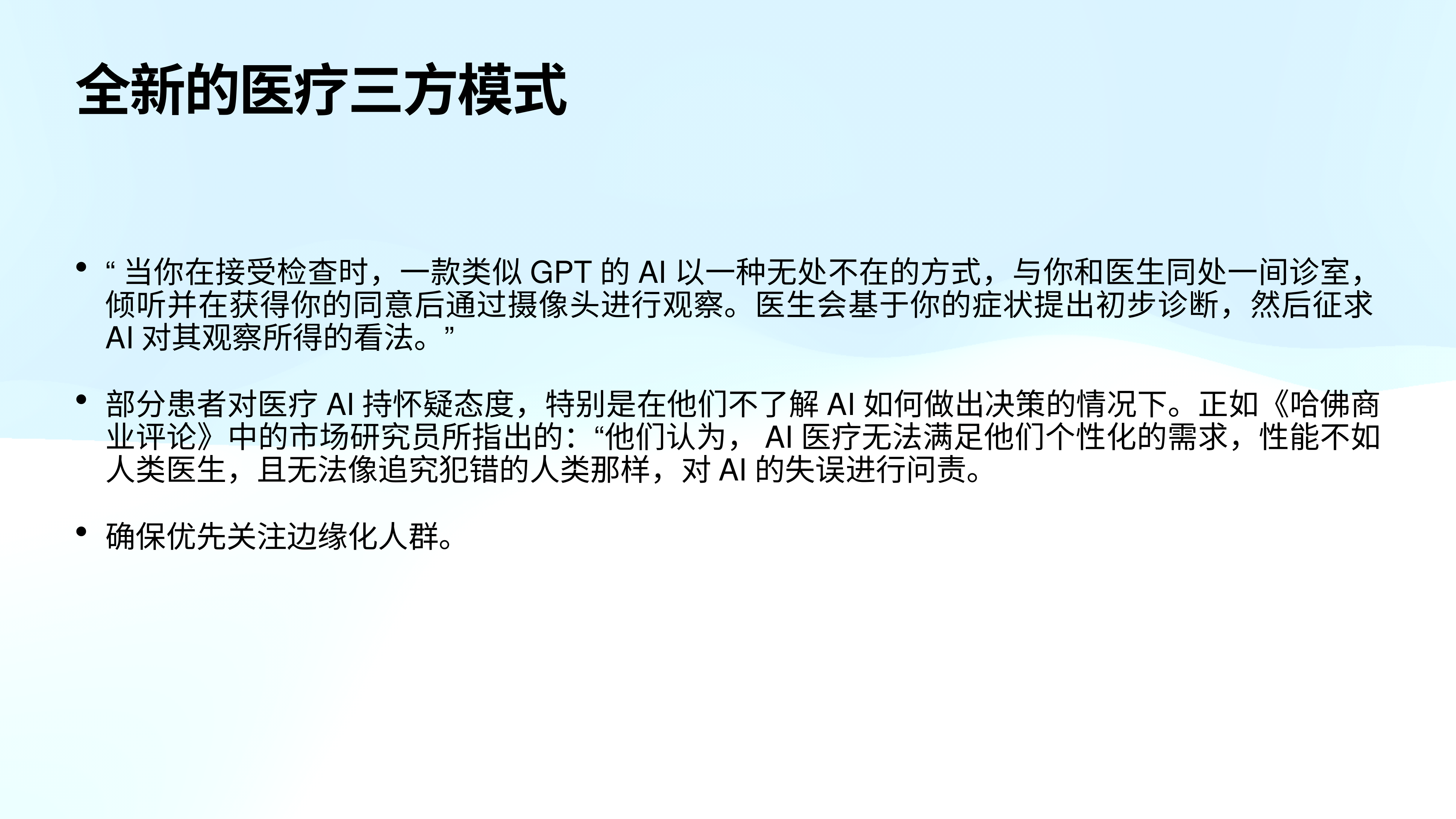

# 全新的医疗三方模式

“当你在接受检查时，一款类似GPT的AI以一种无处不在的方式，与你和医生同处一间诊室，倾听并在获得你的同意后通过摄像头进行观察。医生会基于你的症状提出初步诊断，然后征求AI对其观察所得的看法。”
部分患者对医疗AI持怀疑态度，特别是在他们不了解AI如何做出决策的情况下。正如《哈佛商业评论》中的市场研究员所指出的：“他们认为，AI医疗无法满足他们个性化的需求，性能不如人类医生，且无法像追究犯错的人类那样，对AI的失误进行问责。
确保优先关注边缘化人群。